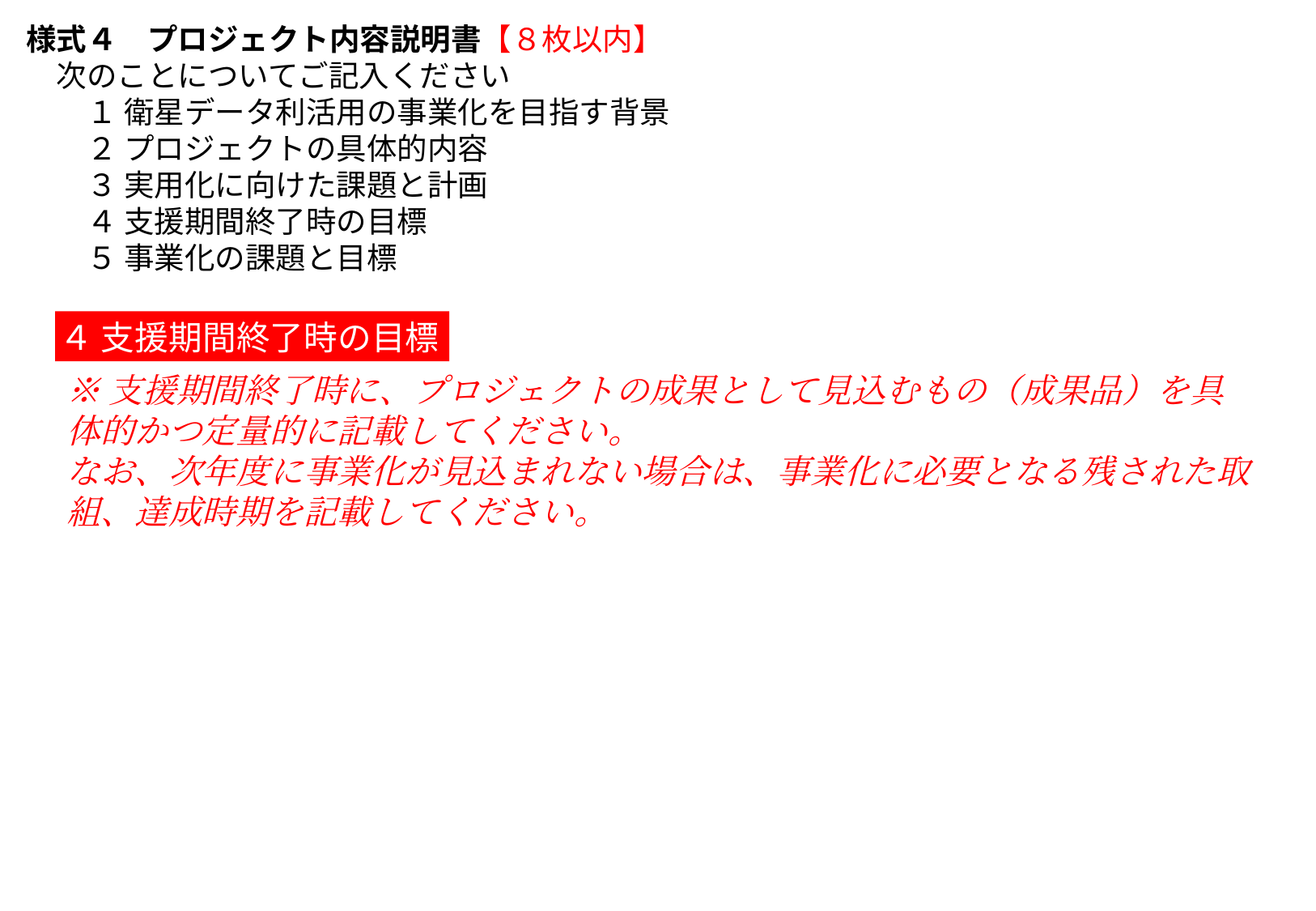

様式４　プロジェクト内容説明書【８枚以内】
　次のことについてご記入ください
　　１ 衛星データ利活用の事業化を目指す背景
　　２ プロジェクトの具体的内容
　　３ 実用化に向けた課題と計画
　　４ 支援期間終了時の目標
　　５ 事業化の課題と目標
４ 支援期間終了時の目標
※支援期間終了時に、プロジェクトの成果として見込むもの（成果品）を具体的かつ定量的に記載してください。
なお、次年度に事業化が見込まれない場合は、事業化に必要となる残された取組、達成時期を記載してください。